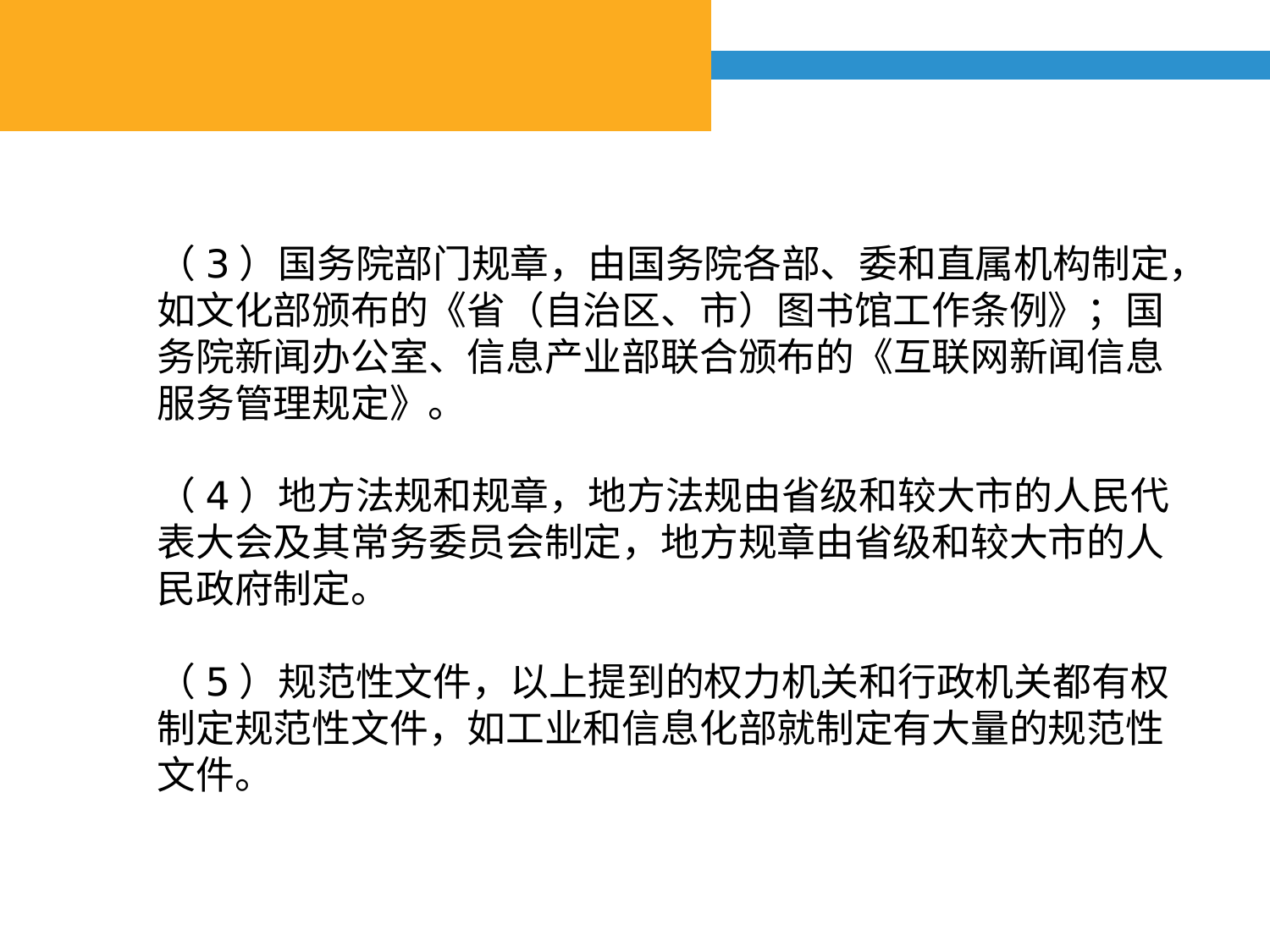

（3）国务院部门规章，由国务院各部、委和直属机构制定，如文化部颁布的《省（自治区、市）图书馆工作条例》；国务院新闻办公室、信息产业部联合颁布的《互联网新闻信息服务管理规定》。

（4）地方法规和规章，地方法规由省级和较大市的人民代表大会及其常务委员会制定，地方规章由省级和较大市的人民政府制定。

（5）规范性文件，以上提到的权力机关和行政机关都有权制定规范性文件，如工业和信息化部就制定有大量的规范性文件。